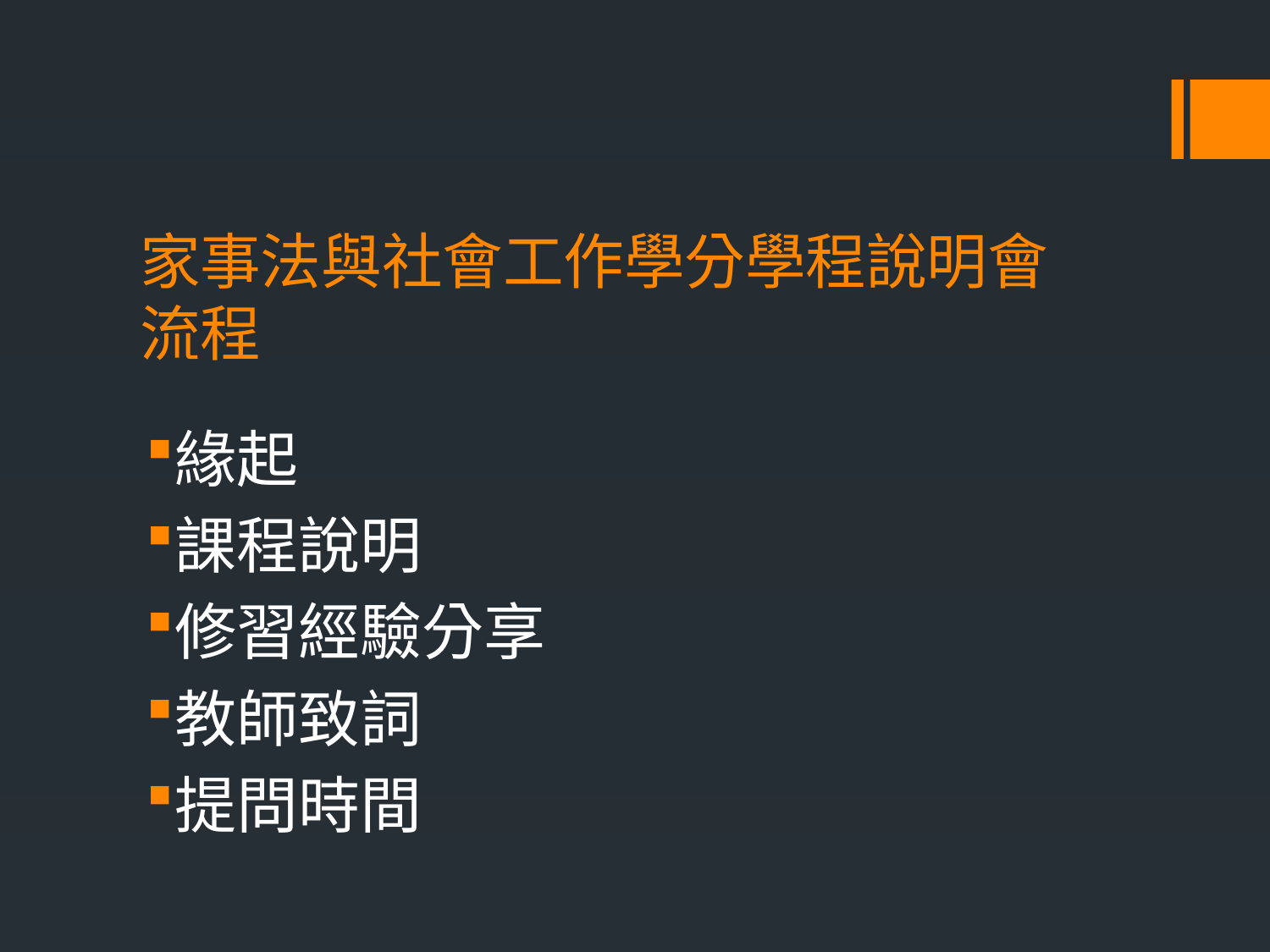

# 家事法與社會工作學分學程說明會 流程
緣起
課程說明
修習經驗分享
教師致詞
提問時間